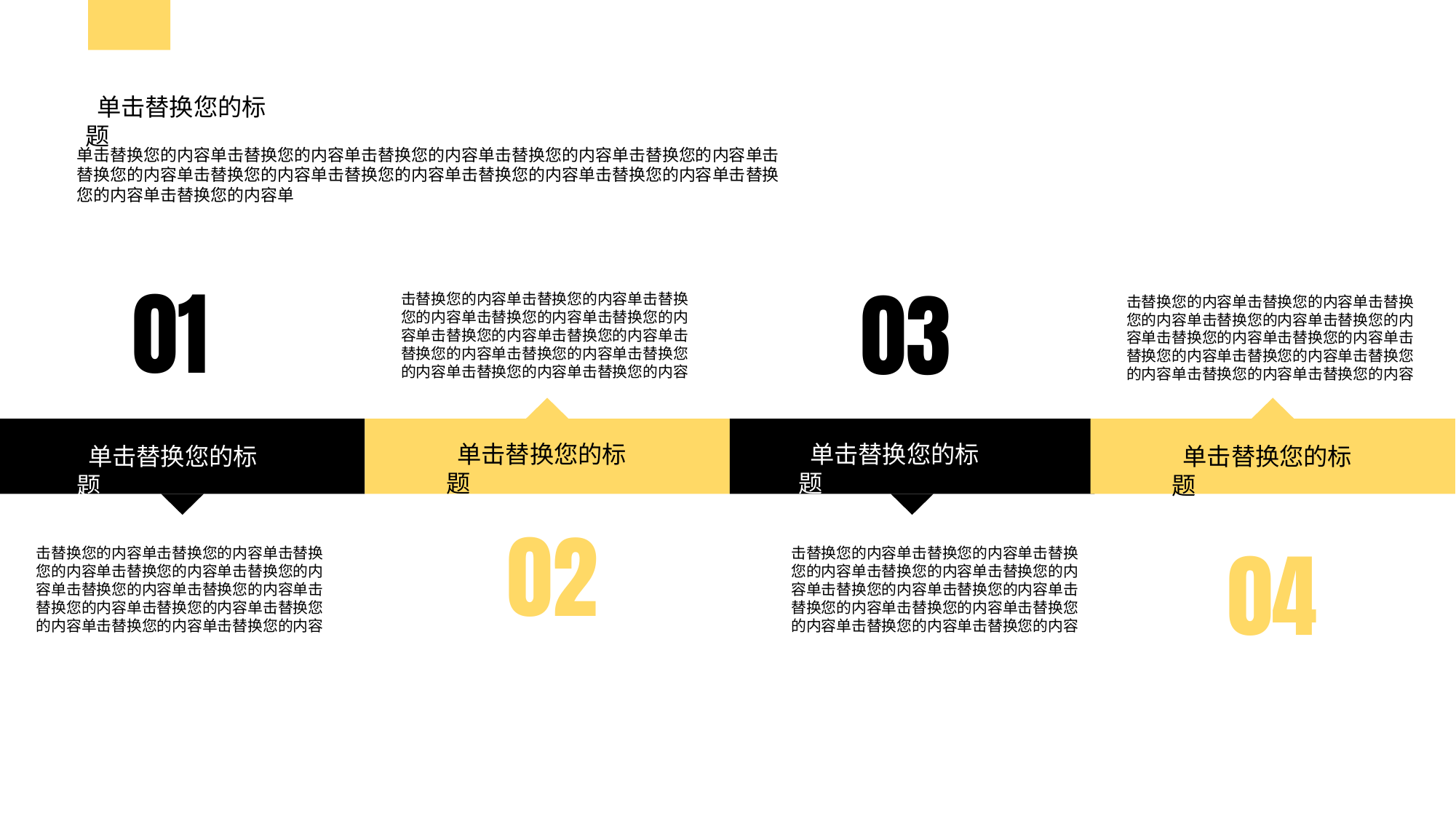

单击替换您的标题
单击替换您的内容单击替换您的内容单击替换您的内容单击替换您的内容单击替换您的内容单击替换您的内容单击替换您的内容单击替换您的内容单击替换您的内容单击替换您的内容单击替换您的内容单击替换您的内容单
01
03
击替换您的内容单击替换您的内容单击替换您的内容单击替换您的内容单击替换您的内容单击替换您的内容单击替换您的内容单击替换您的内容单击替换您的内容单击替换您的内容单击替换您的内容单击替换您的内容
击替换您的内容单击替换您的内容单击替换您的内容单击替换您的内容单击替换您的内容单击替换您的内容单击替换您的内容单击替换您的内容单击替换您的内容单击替换您的内容单击替换您的内容单击替换您的内容

 单击替换您的标题
 单击替换您的标题
 单击替换您的标题
 单击替换您的标题
02
击替换您的内容单击替换您的内容单击替换您的内容单击替换您的内容单击替换您的内容单击替换您的内容单击替换您的内容单击替换您的内容单击替换您的内容单击替换您的内容单击替换您的内容单击替换您的内容
击替换您的内容单击替换您的内容单击替换您的内容单击替换您的内容单击替换您的内容单击替换您的内容单击替换您的内容单击替换您的内容单击替换您的内容单击替换您的内容单击替换您的内容单击替换您的内容
04